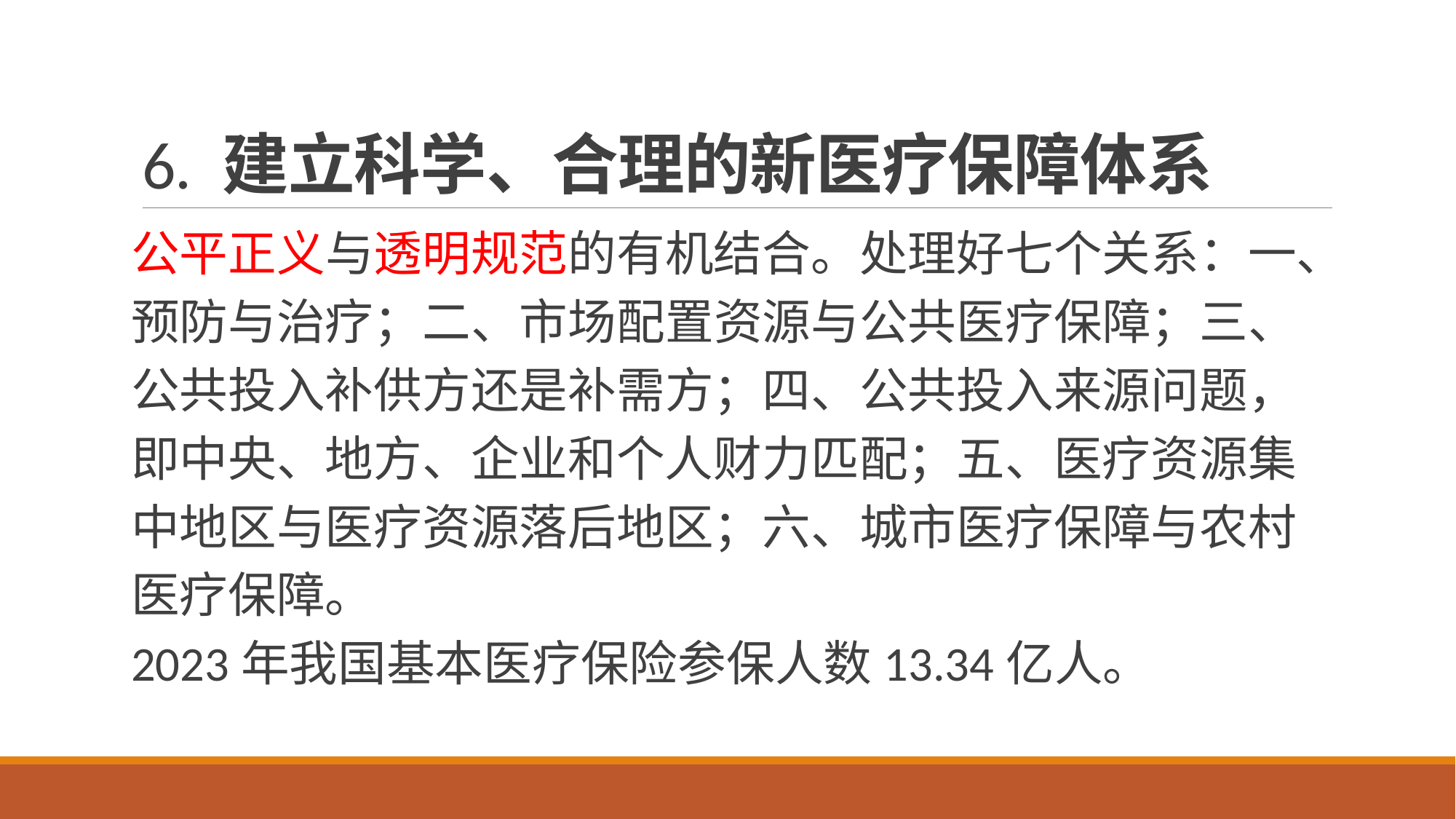

# 6. 建立科学、合理的新医疗保障体系
公平正义与透明规范的有机结合。处理好七个关系：一、预防与治疗；二、市场配置资源与公共医疗保障；三、公共投入补供方还是补需方；四、公共投入来源问题，即中央、地方、企业和个人财力匹配；五、医疗资源集中地区与医疗资源落后地区；六、城市医疗保障与农村医疗保障。
2023年我国基本医疗保险参保人数13.34亿人。